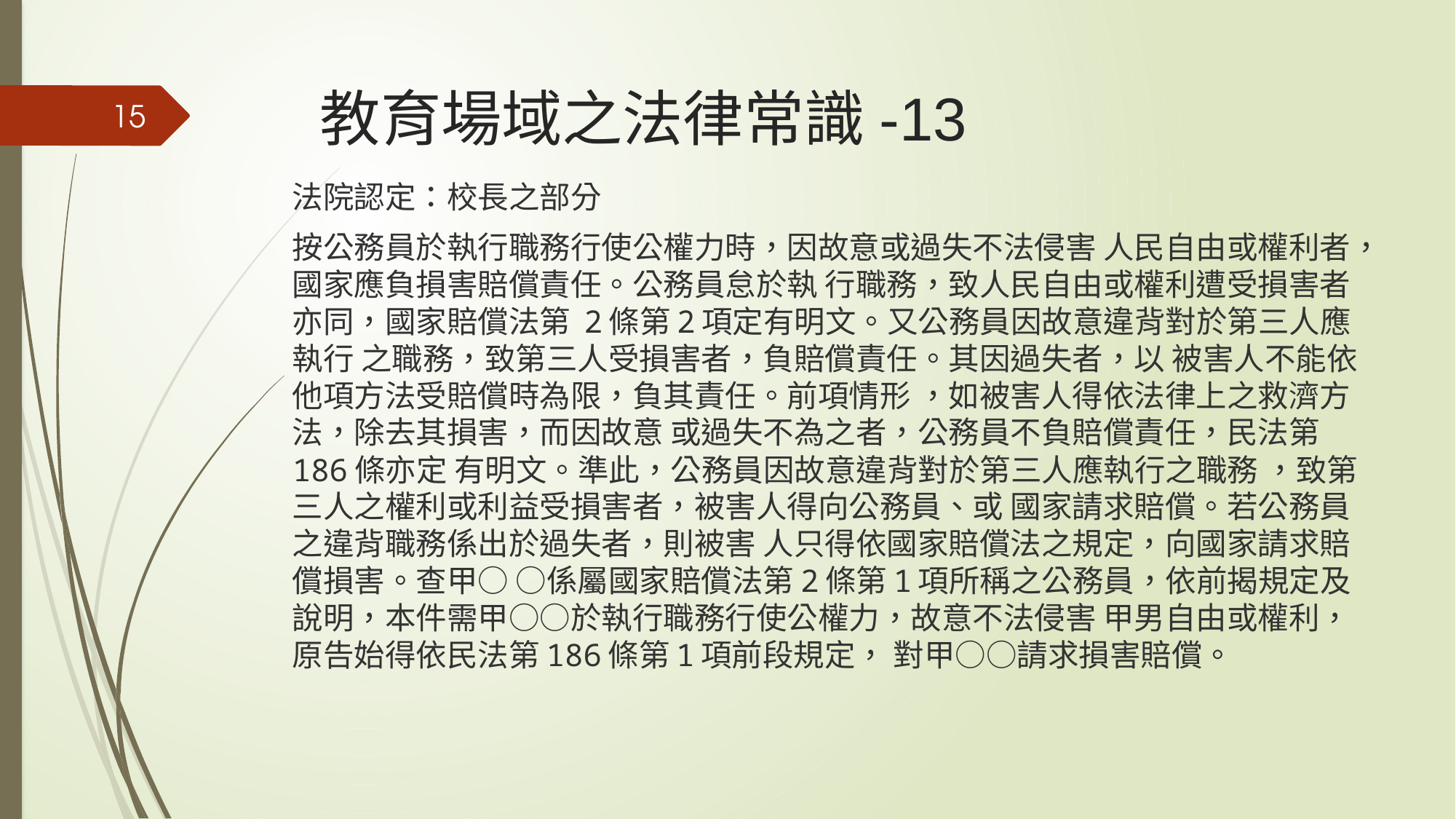

# 教育場域之法律常識-13
15
法院認定：校長之部分
按公務員於執行職務行使公權力時，因故意或過失不法侵害 人民自由或權利者，國家應負損害賠償責任。公務員怠於執 行職務，致人民自由或權利遭受損害者亦同，國家賠償法第 2條第2項定有明文。又公務員因故意違背對於第三人應執行 之職務，致第三人受損害者，負賠償責任。其因過失者，以 被害人不能依他項方法受賠償時為限，負其責任。前項情形 ，如被害人得依法律上之救濟方法，除去其損害，而因故意 或過失不為之者，公務員不負賠償責任，民法第186條亦定 有明文。準此，公務員因故意違背對於第三人應執行之職務 ，致第三人之權利或利益受損害者，被害人得向公務員、或 國家請求賠償。若公務員之違背職務係出於過失者，則被害 人只得依國家賠償法之規定，向國家請求賠償損害。查甲○ ○係屬國家賠償法第2條第1項所稱之公務員，依前揭規定及 說明，本件需甲○○於執行職務行使公權力，故意不法侵害 甲男自由或權利，原告始得依民法第186條第1項前段規定， 對甲○○請求損害賠償。